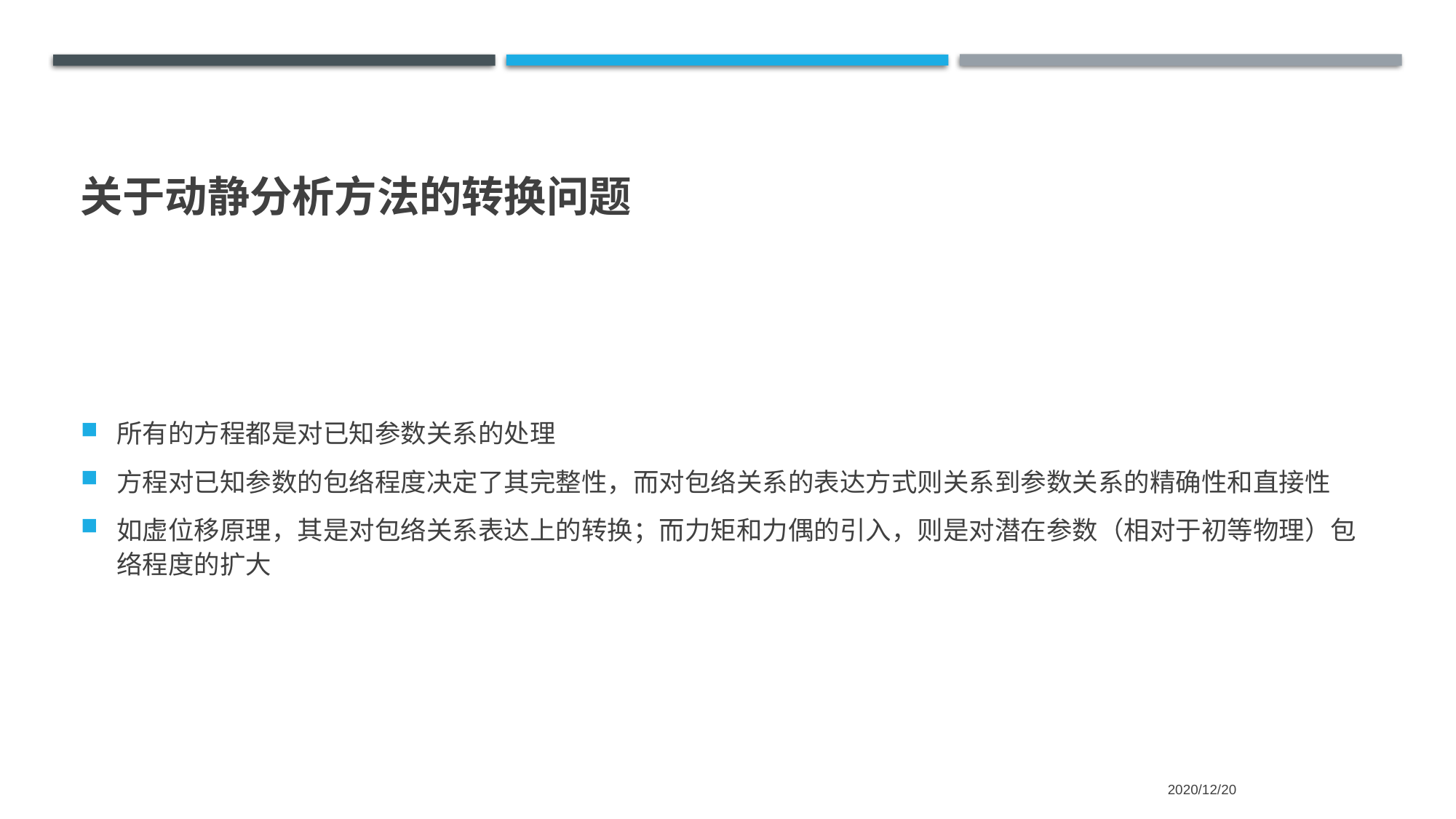

# 关于动静分析方法的转换问题
所有的方程都是对已知参数关系的处理
方程对已知参数的包络程度决定了其完整性，而对包络关系的表达方式则关系到参数关系的精确性和直接性
如虚位移原理，其是对包络关系表达上的转换；而力矩和力偶的引入，则是对潜在参数（相对于初等物理）包络程度的扩大
2020/12/20